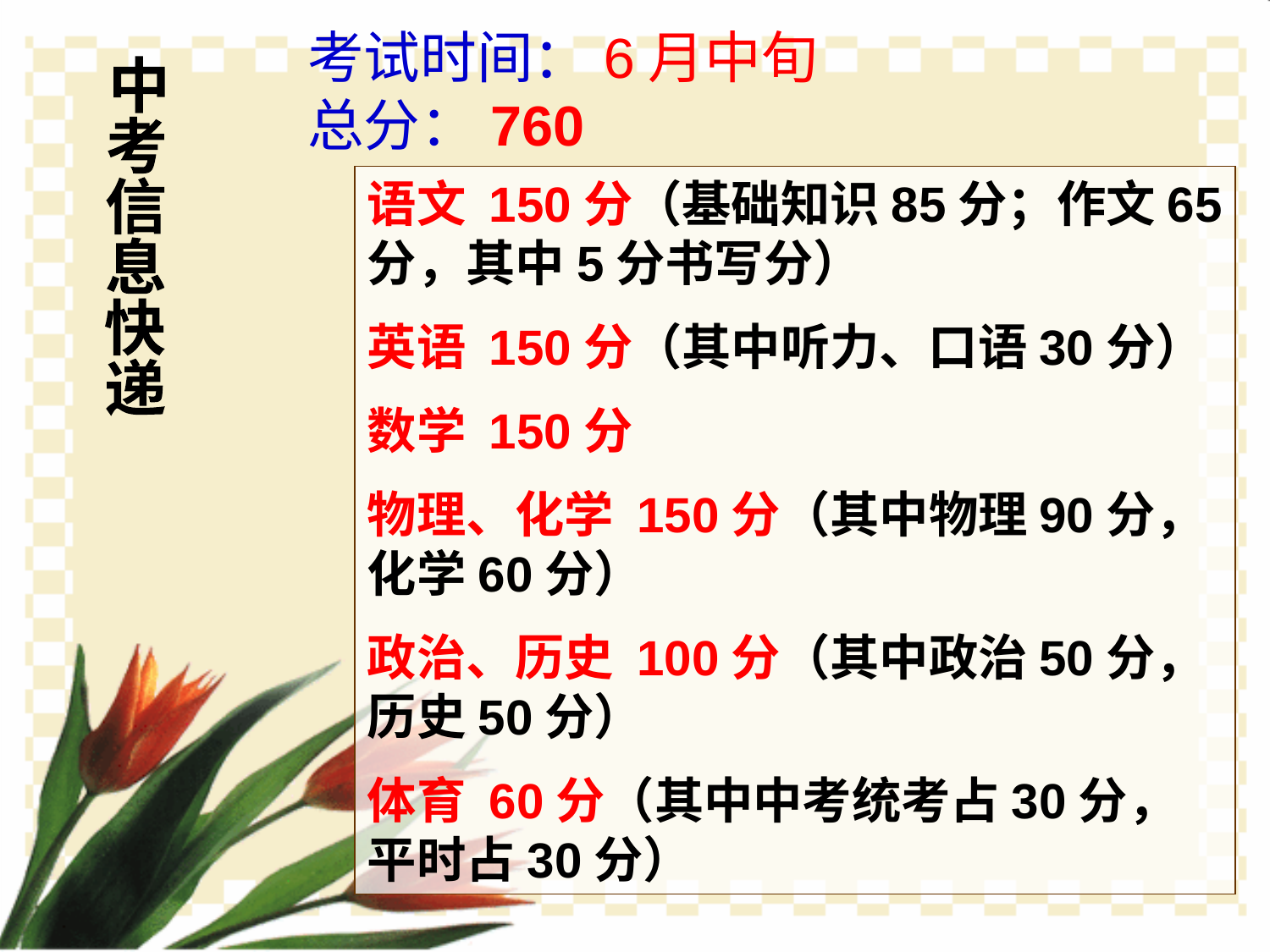

考试时间：6月中旬
总分：760
中
考
信
息
快
递
语文 150分（基础知识85分；作文65分，其中5分书写分）
英语 150分（其中听力、口语30分）
数学 150分
物理、化学 150分（其中物理90分，化学60分）
政治、历史 100分（其中政治50分，历史50分）
体育 60分（其中中考统考占30分，平时占30分）